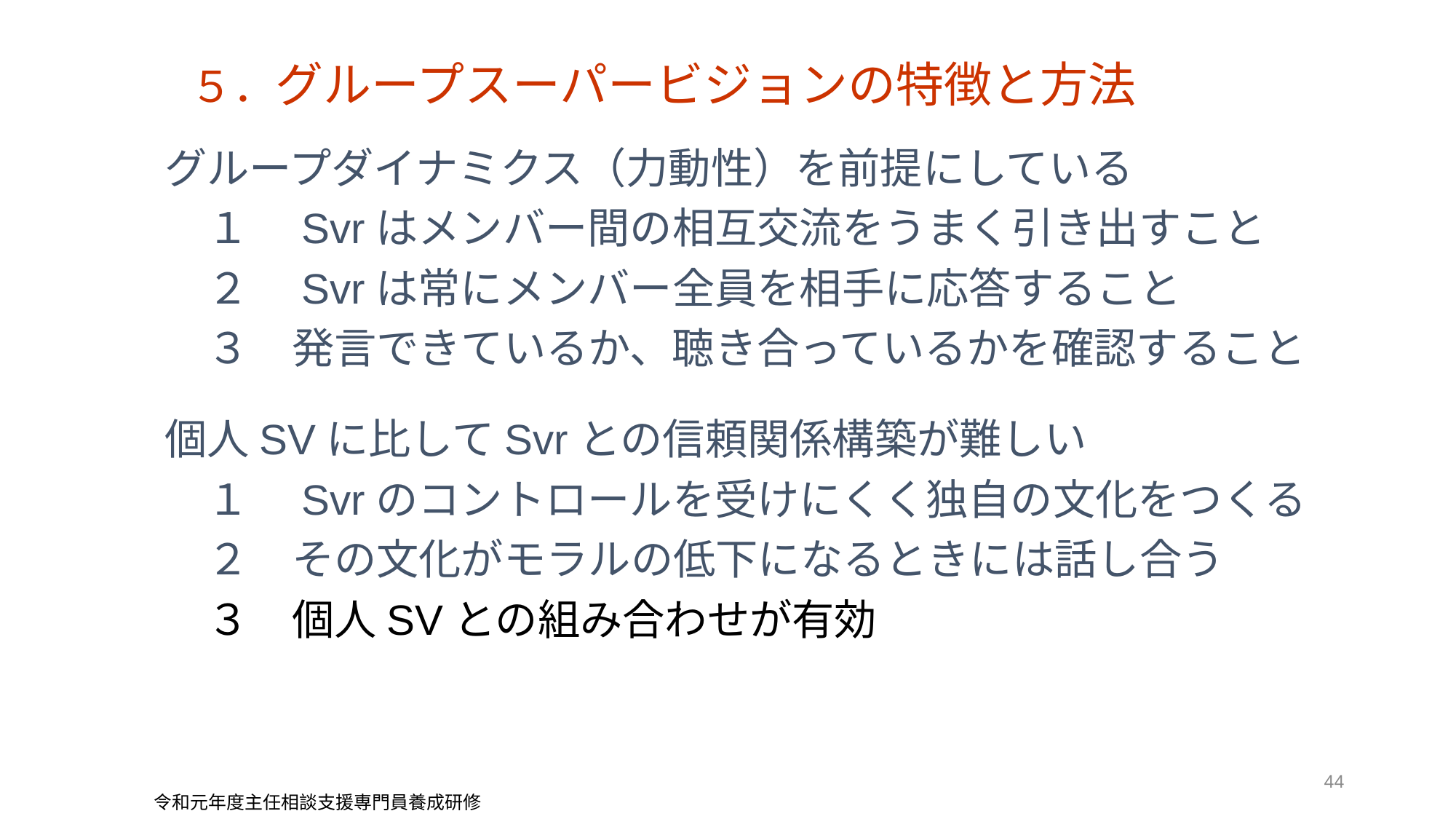

５．グループスーパービジョンの特徴と方法
グループダイナミクス（力動性）を前提にしている
　１　Svrはメンバー間の相互交流をうまく引き出すこと
　２　Svrは常にメンバー全員を相手に応答すること
　３　発言できているか、聴き合っているかを確認すること

個人SVに比してSvrとの信頼関係構築が難しい
　１　Svrのコントロールを受けにくく独自の文化をつくる
　２　その文化がモラルの低下になるときには話し合う
　３　個人SVとの組み合わせが有効
44
令和元年度主任相談支援専門員養成研修